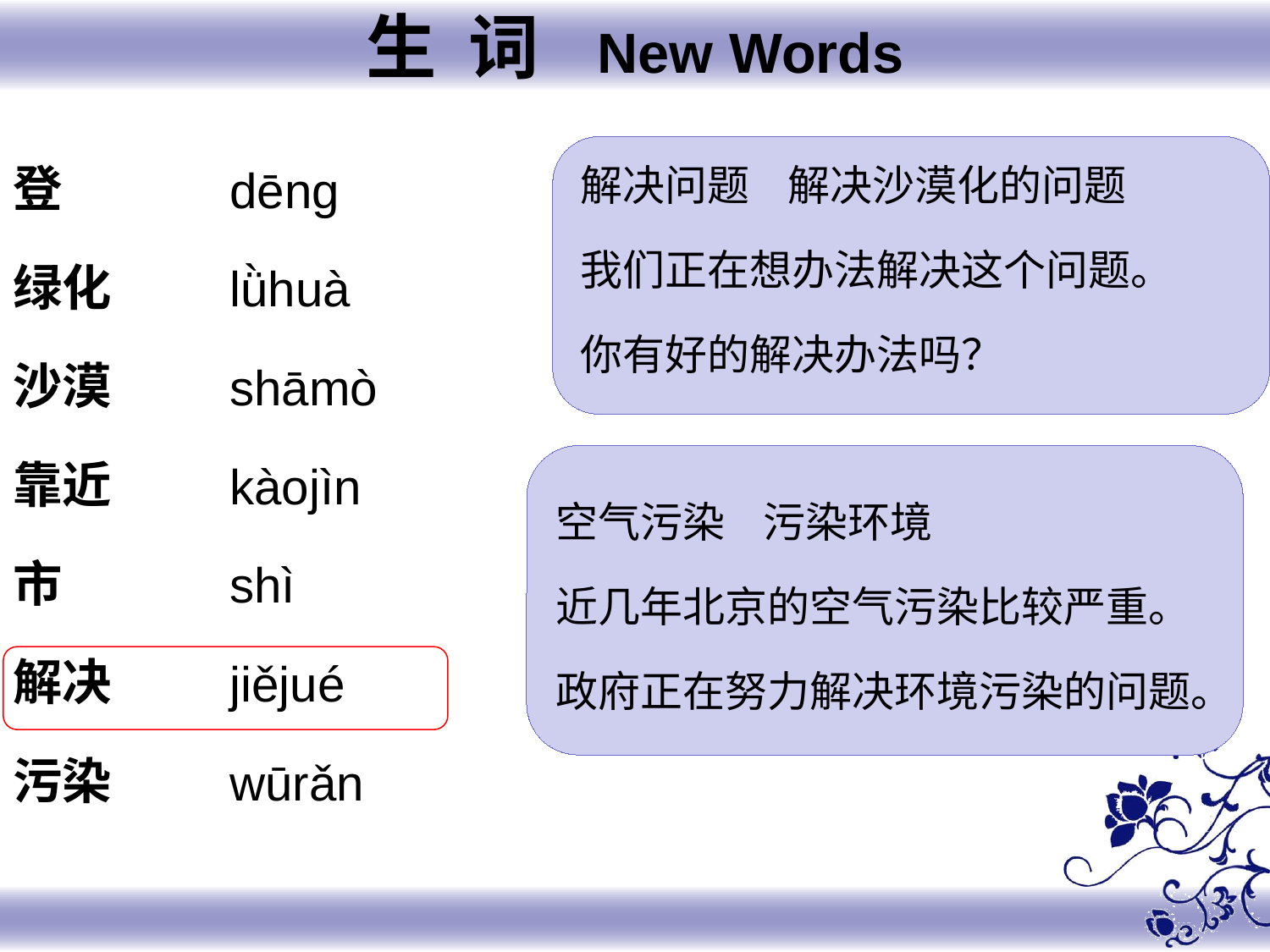

生  词   New Words
登
绿化
沙漠
靠近
市
解决
污染

dēng
lǜhuà
shāmò
kàojìn
shì
jiějué
wūrǎn
解决问题    解决沙漠化的问题
我们正在想办法解决这个问题。
你有好的解决办法吗？

空气污染    污染环境
近几年北京的空气污染比较严重。
政府正在努力解决环境污染的问题。